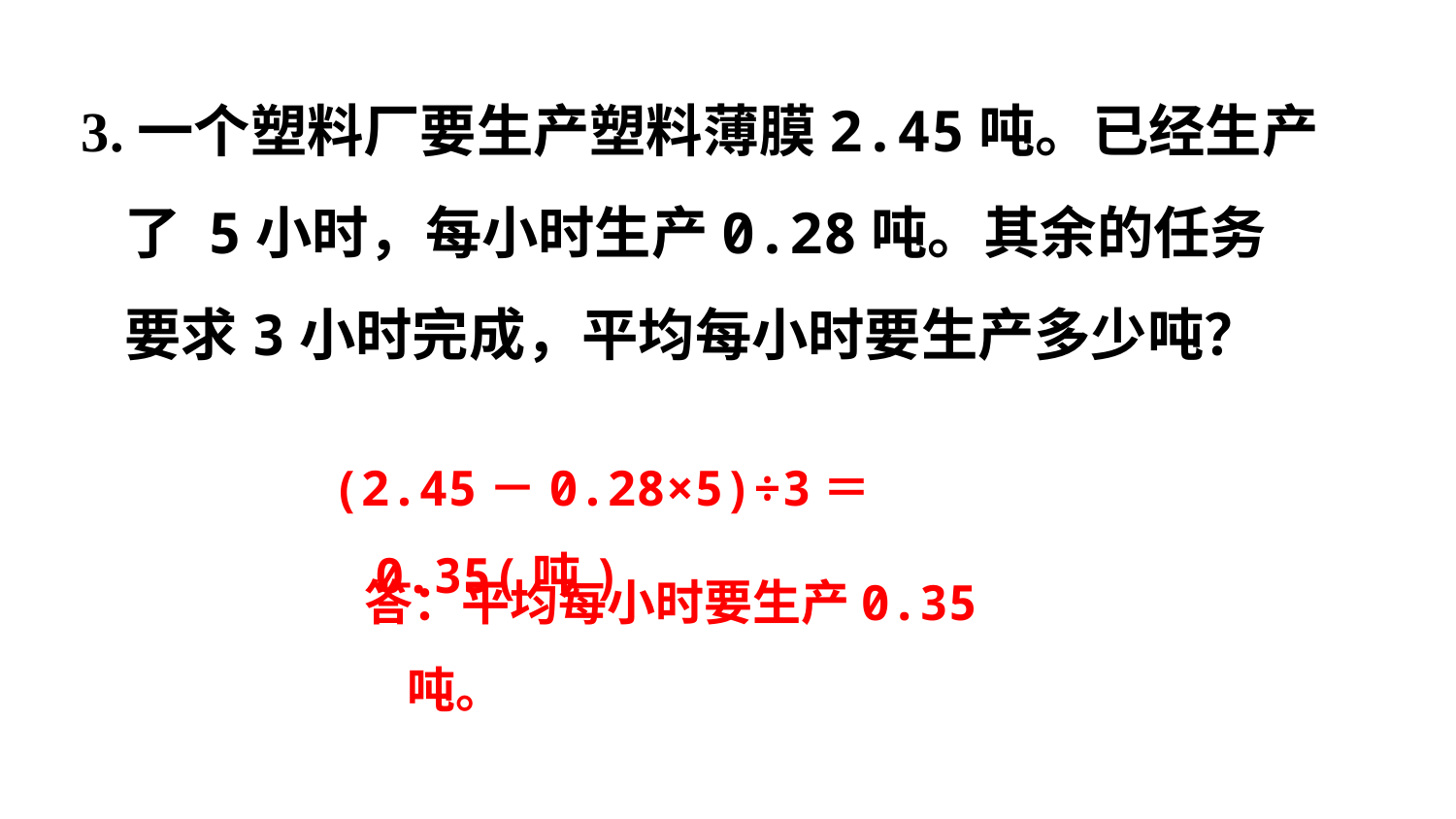

3.一个塑料厂要生产塑料薄膜2.45吨。已经生产了 5小时，每小时生产0.28吨。其余的任务要求3小时完成，平均每小时要生产多少吨？
(2.45－0.28×5)÷3＝0.35(吨)
答：平均每小时要生产0.35吨。